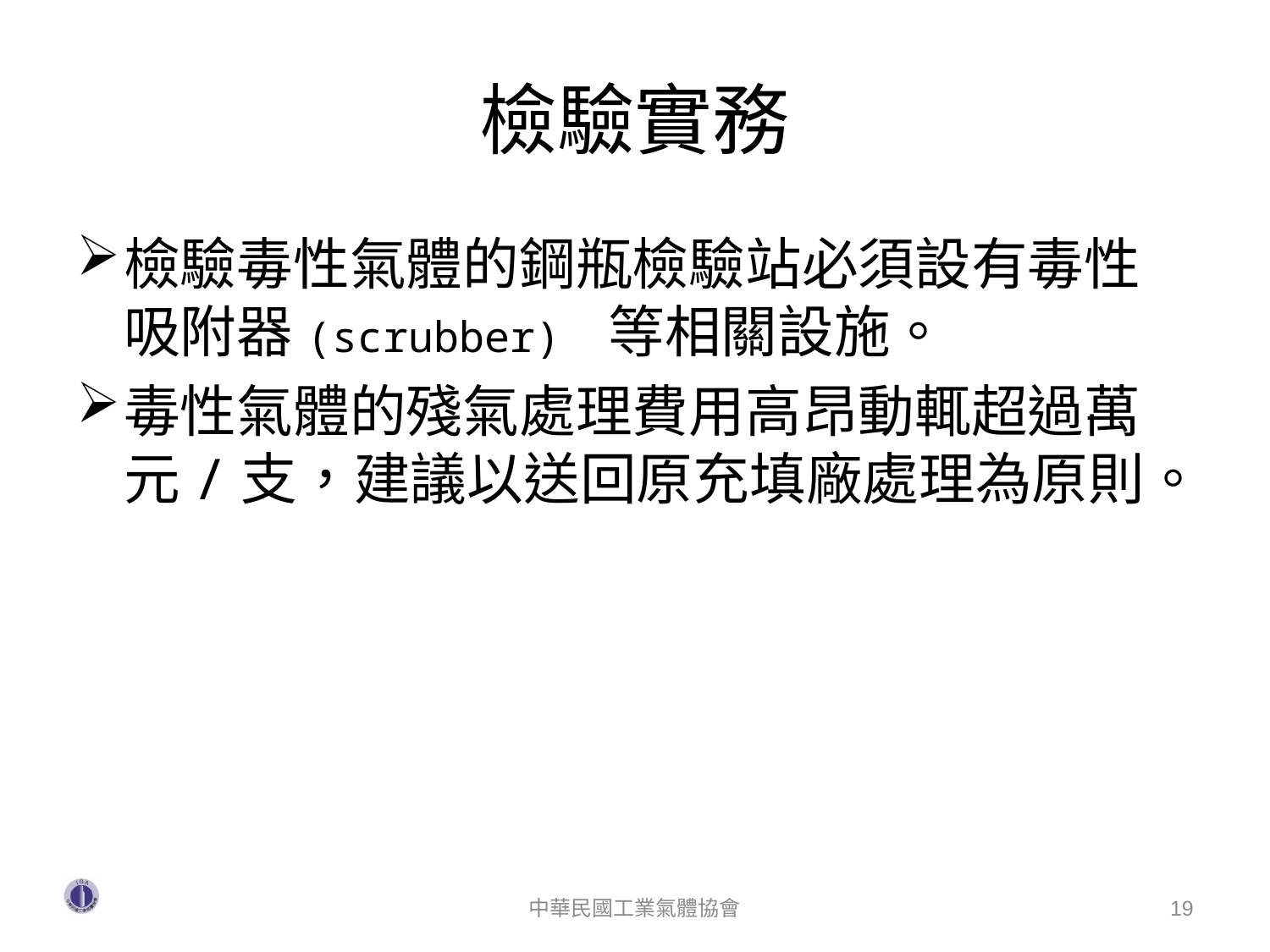

# 檢驗實務
檢驗毒性氣體的鋼瓶檢驗站必須設有毒性吸附器(scrubber) 等相關設施。
毒性氣體的殘氣處理費用高昂動輒超過萬元/支，建議以送回原充填廠處理為原則。
中華民國工業氣體協會
19